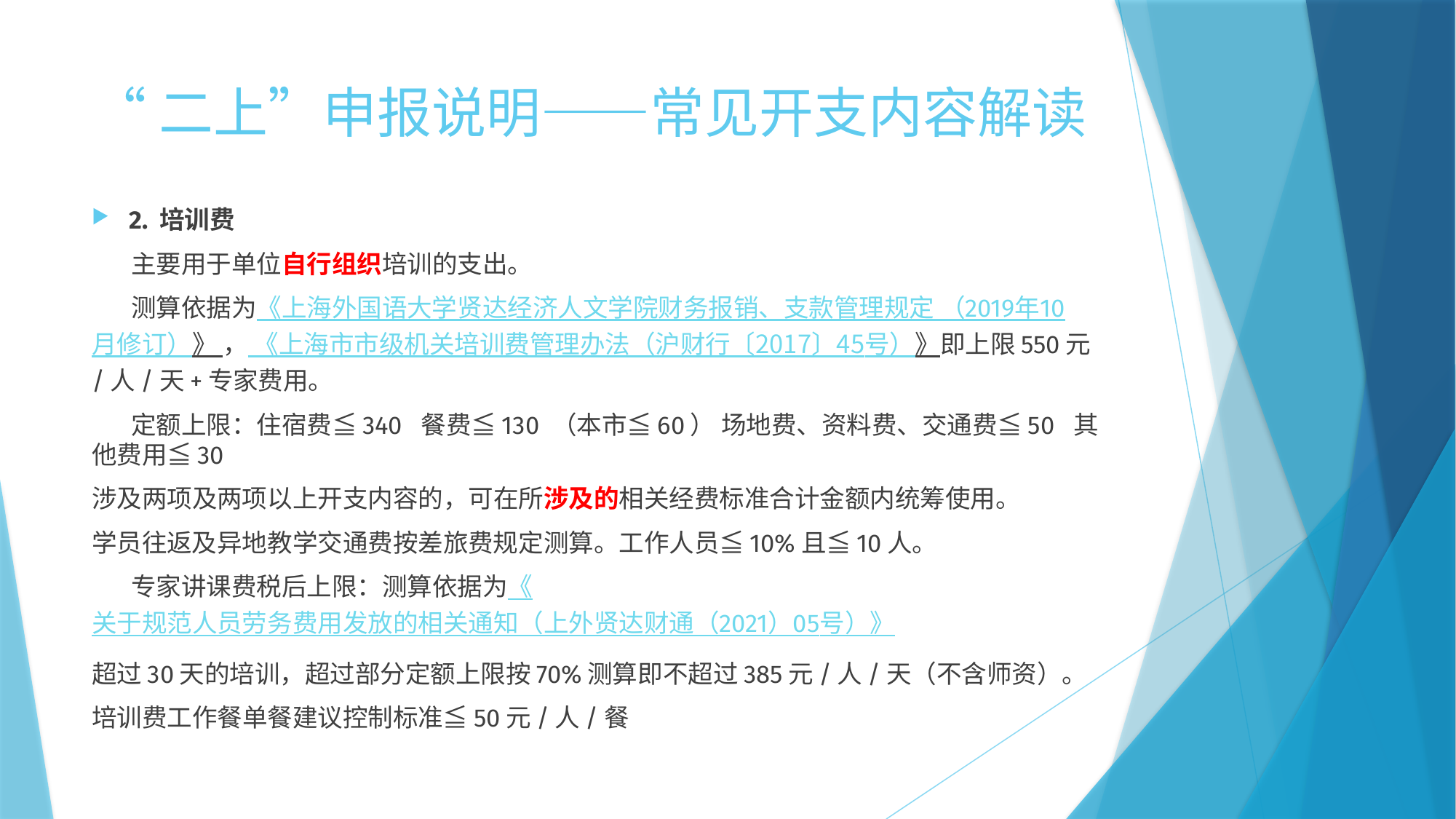

# “二上”申报说明——常见开支内容解读
2. 培训费
      主要用于单位自行组织培训的支出。
      测算依据为《上海外国语大学贤达经济人文学院财务报销、支款管理规定 （2019年10月修订）》 ， 《上海市市级机关培训费管理办法（沪财行〔2017〕45号）》即上限550元/人/天+专家费用。
      定额上限：住宿费≦340  餐费≦130 （本市≦60） 场地费、资料费、交通费≦50  其他费用≦30
涉及两项及两项以上开支内容的，可在所涉及的相关经费标准合计金额内统筹使用。
学员往返及异地教学交通费按差旅费规定测算。工作人员≦10%且≦10人。
      专家讲课费税后上限：测算依据为《关于规范人员劳务费用发放的相关通知（上外贤达财通（2021）05号）》
超过30天的培训，超过部分定额上限按70%测算即不超过385元/人/天（不含师资）。
培训费工作餐单餐建议控制标准≦50元/人/餐